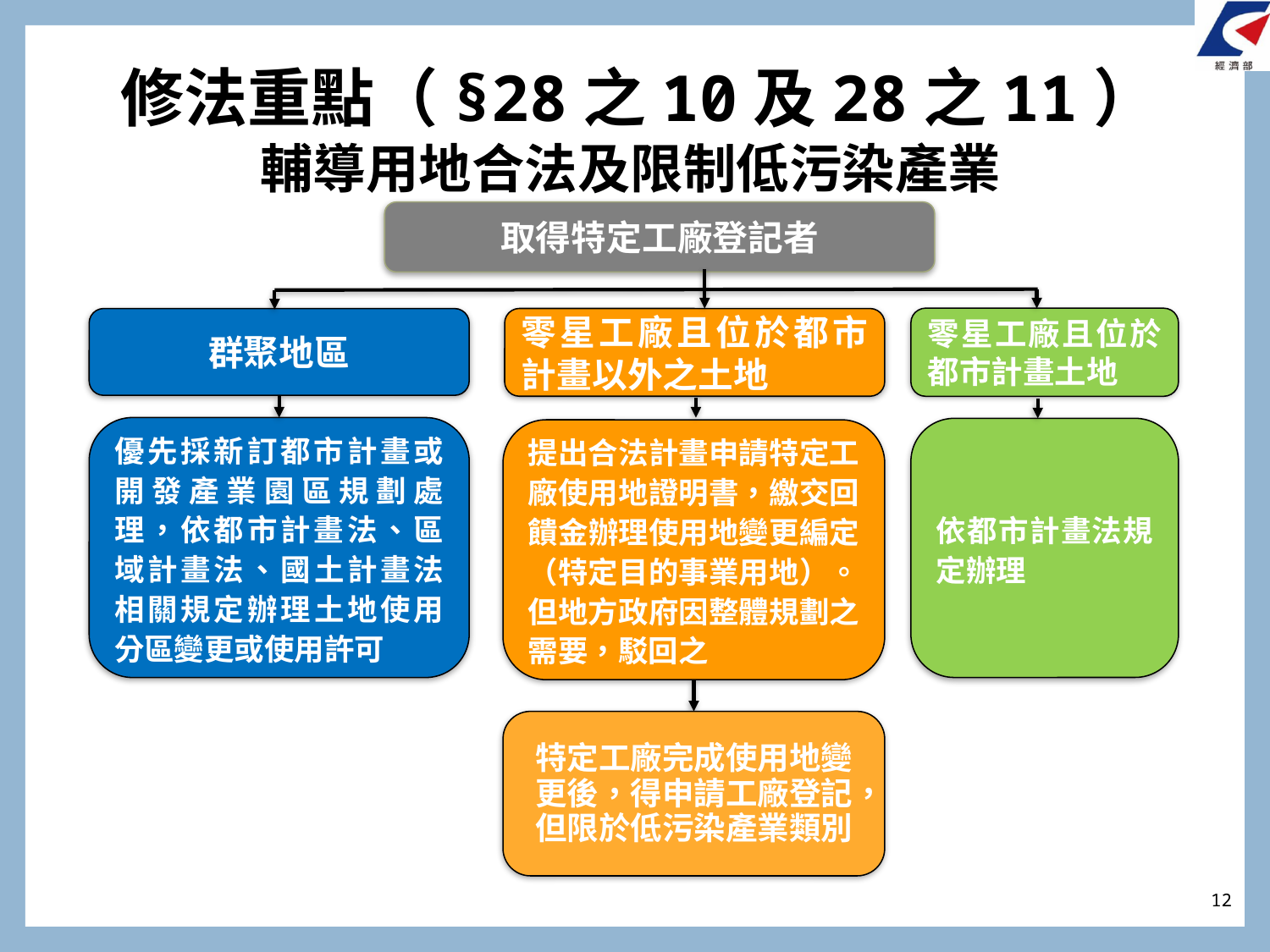

修法重點（§28之10及28之11）
輔導用地合法及限制低污染產業
取得特定工廠登記者
零星工廠且位於都市計畫土地
群聚地區
零星工廠且位於都市計畫以外之土地
優先採新訂都市計畫或開發產業園區規劃處理，依都市計畫法、區域計畫法、國土計畫法相關規定辦理土地使用分區變更或使用許可
依都市計畫法規定辦理
提出合法計畫申請特定工廠使用地證明書，繳交回饋金辦理使用地變更編定（特定目的事業用地）。但地方政府因整體規劃之需要，駁回之
特定工廠完成使用地變更後，得申請工廠登記，但限於低污染產業類別
12